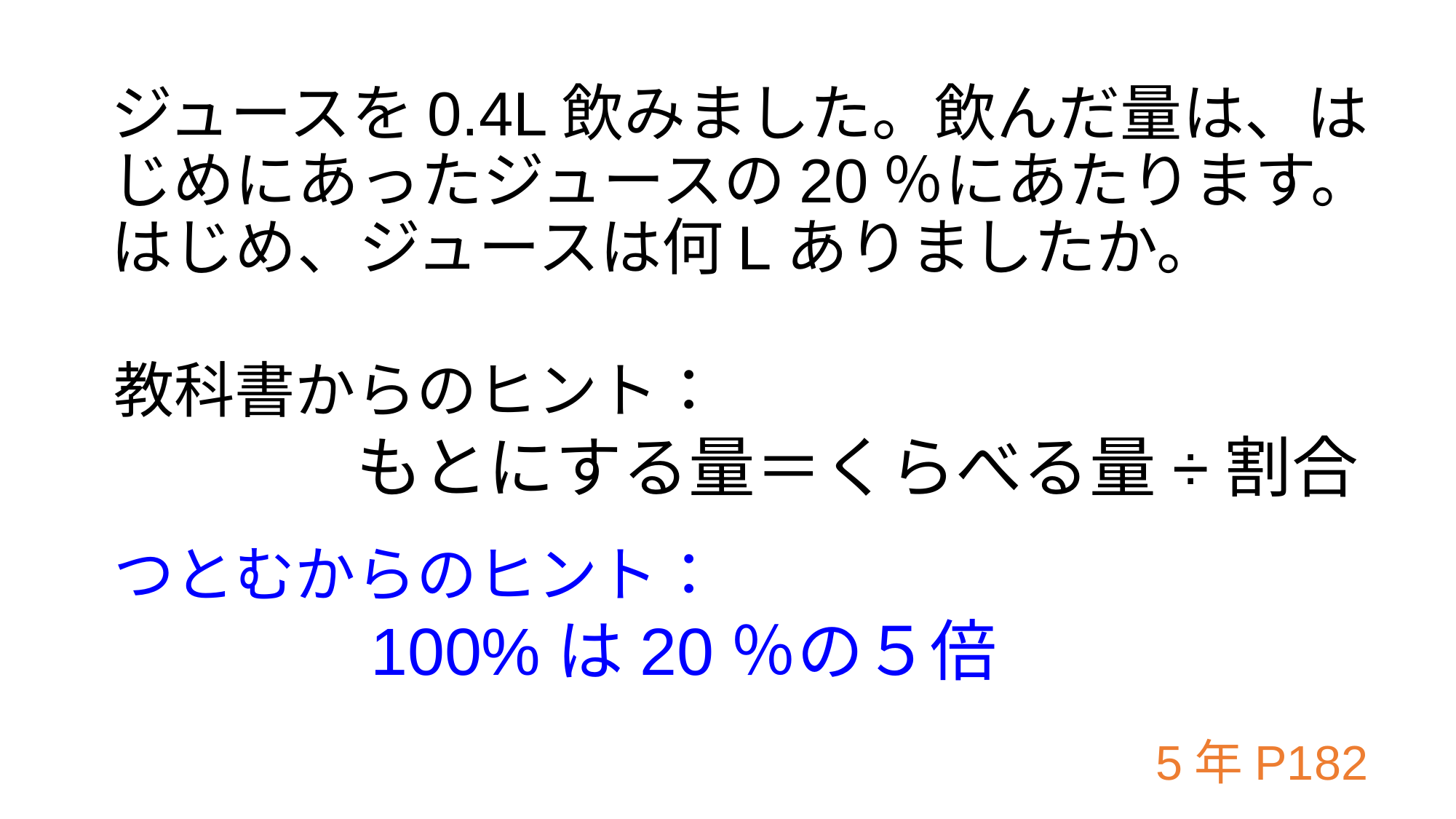

# ジュースを0.4L飲みました。飲んだ量は、はじめにあったジュースの20％にあたります。はじめ、ジュースは何Lありましたか。
教科書からのヒント：
　　　　もとにする量＝くらべる量÷割合
つとむからのヒント：
　　　　100%は20％の５倍
5年P182